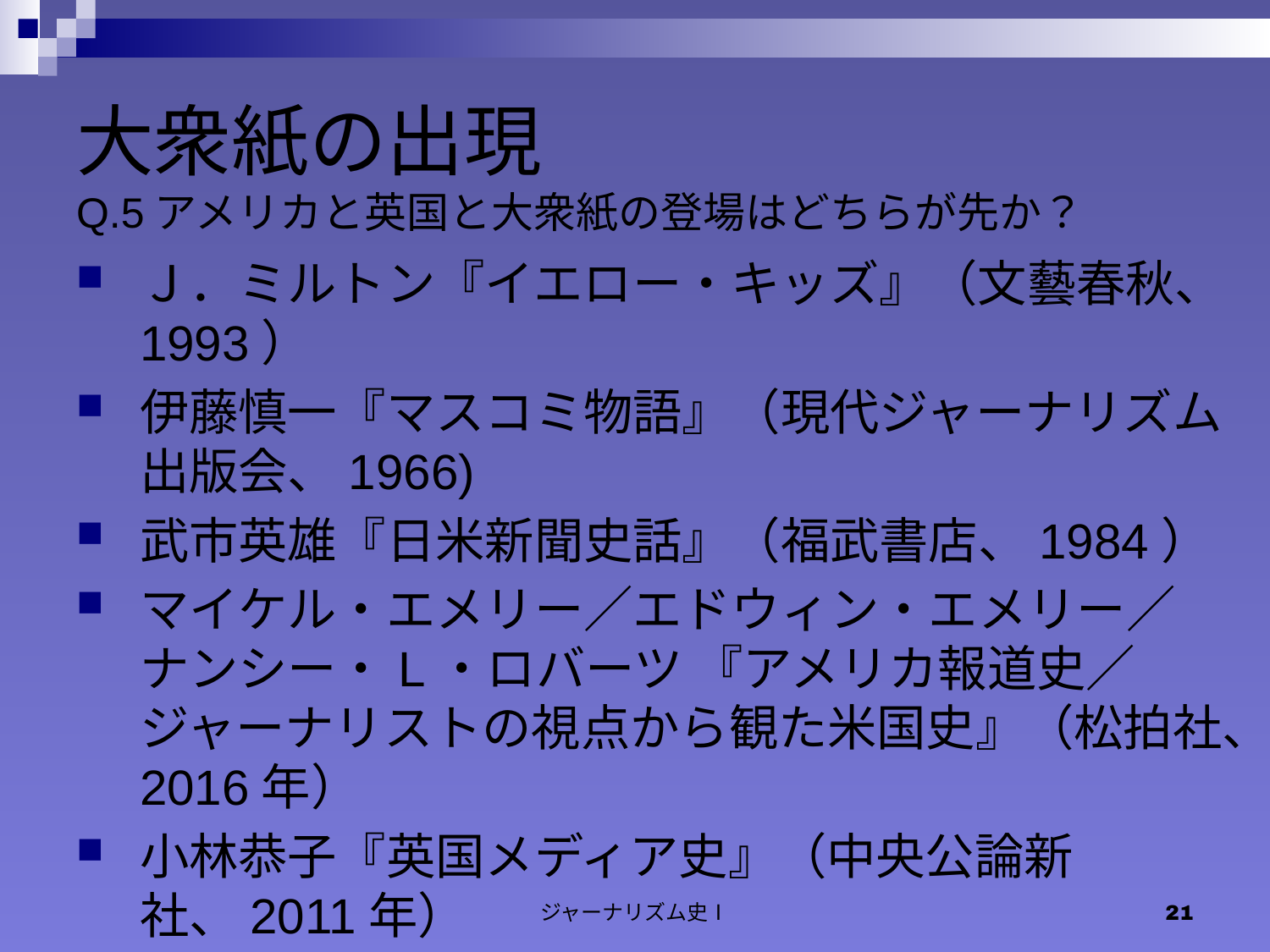

# 大衆紙の出現 Q.5アメリカと英国と大衆紙の登場はどちらが先か？
Ｊ．ミルトン『イエロー・キッズ』（文藝春秋、1993）
伊藤慎一『マスコミ物語』（現代ジャーナリズム出版会、1966)
武市英雄『日米新聞史話』（福武書店、1984）
マイケル・エメリー／エドウィン・エメリー／ナンシー・L・ロバーツ 『アメリカ報道史／ジャーナリストの視点から観た米国史』（松拍社、2016年）
小林恭子『英国メディア史』（中央公論新社、2011年）

ジャーナリズム史Ⅰ
21